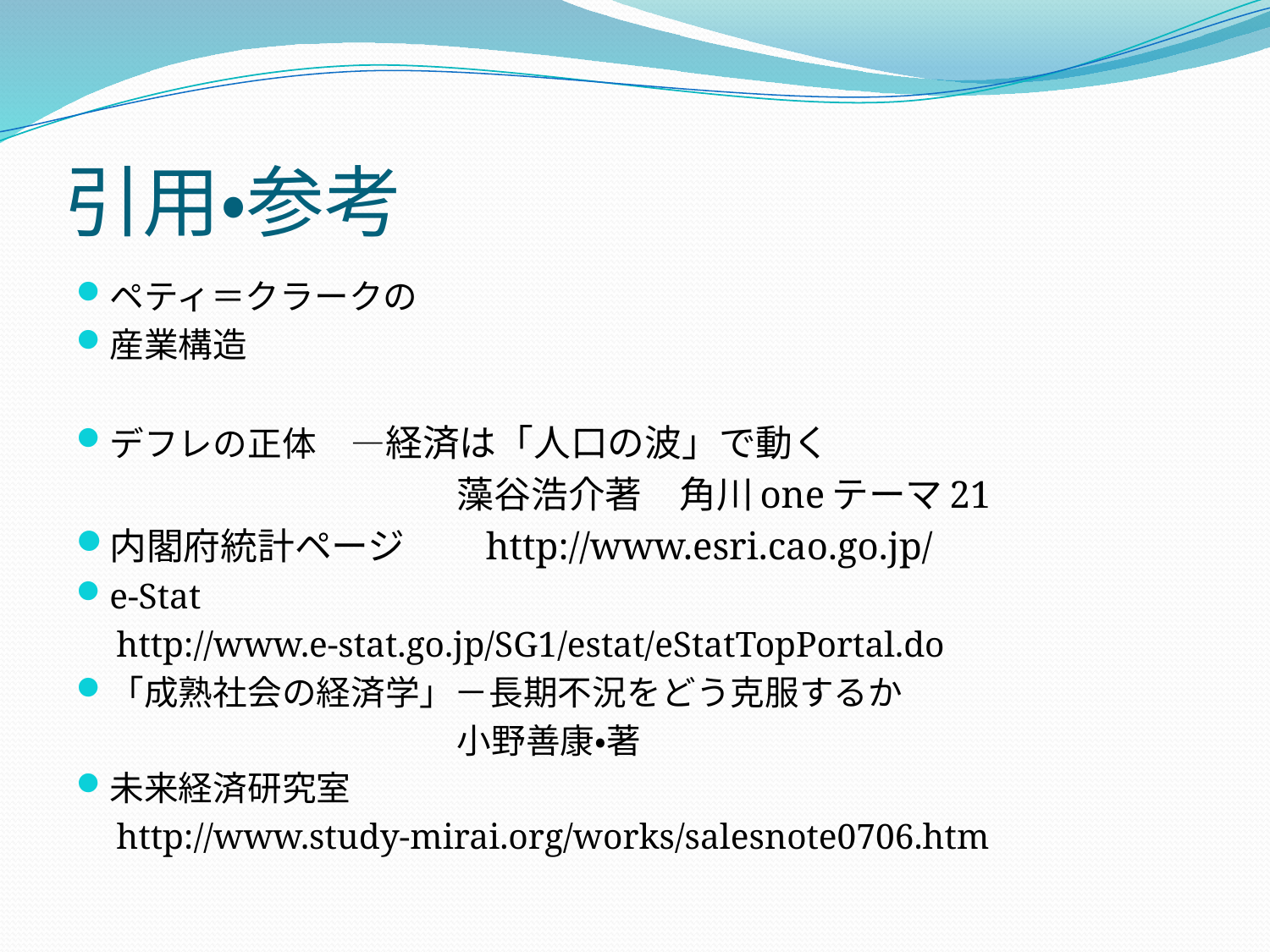

# 引用・参考
ペティ＝クラークの
産業構造

デフレの正体　―経済は「人口の波」で動く
				藻谷浩介著　角川oneテーマ21
内閣府統計ページ　　http://www.esri.cao.go.jp/
e-Stat
　http://www.e-stat.go.jp/SG1/estat/eStatTopPortal.do
「成熟社会の経済学」－長期不況をどう克服するか
　				小野善康・著
未来経済研究室
　http://www.study-mirai.org/works/salesnote0706.htm